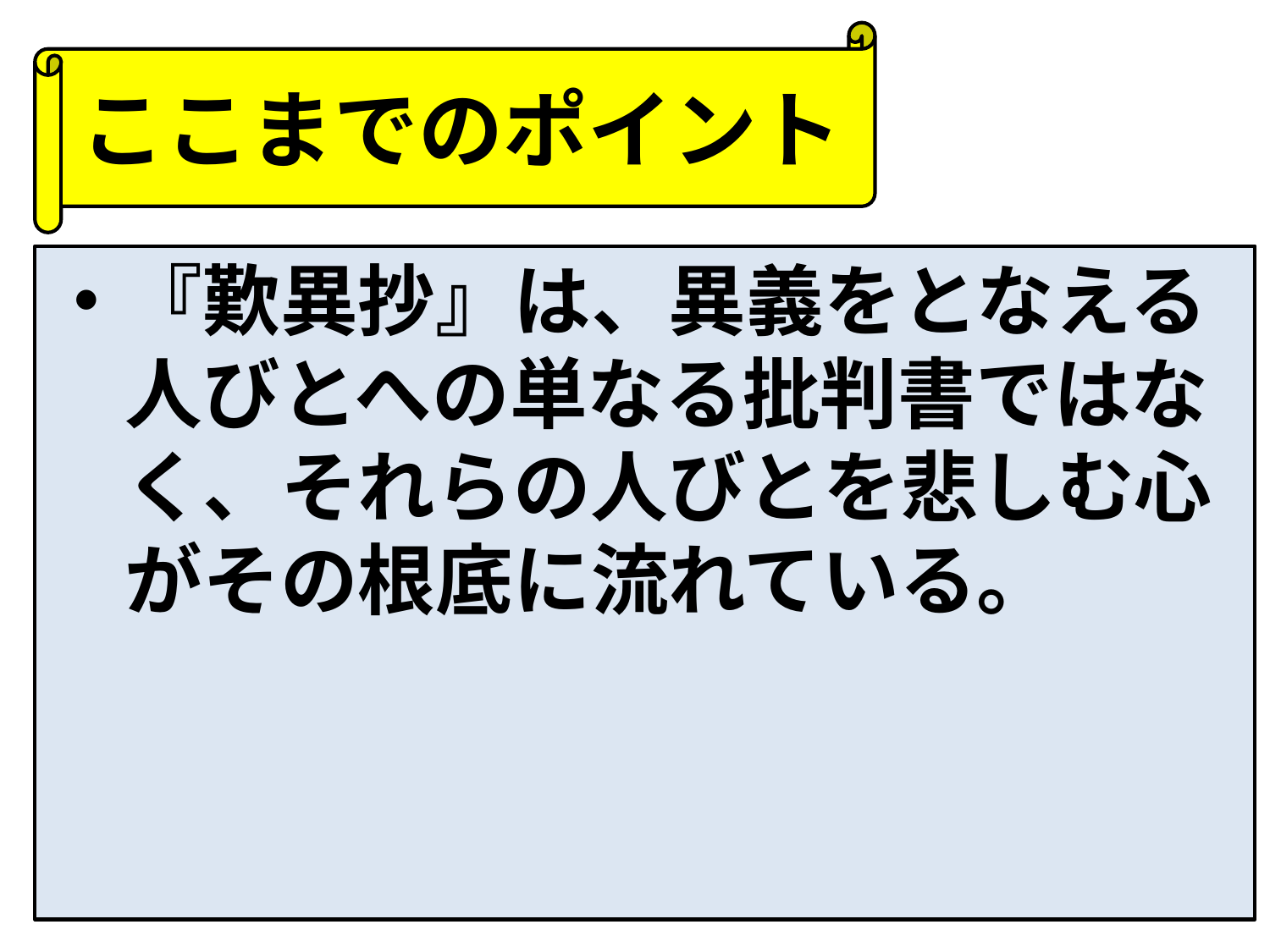

ここまでのポイント
・『歎異抄』は、異義をとなえる
　人びとへの単なる批判書ではな
　く、それらの人びとを悲しむ心
　がその根底に流れている。